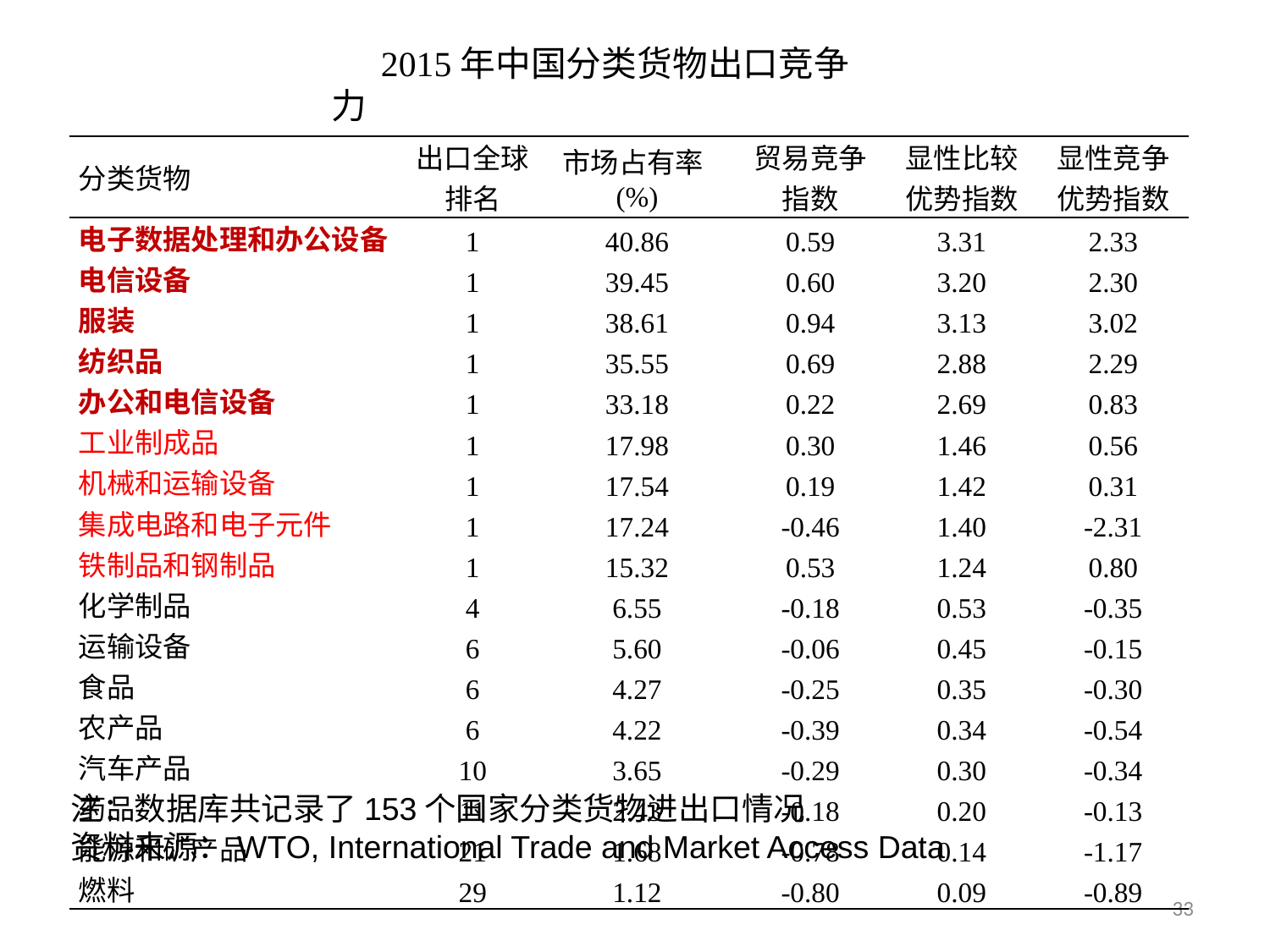

2015年中国分类货物出口竞争力
| 分类货物 | 出口全球排名 | 市场占有率(%) | 贸易竞争 指数 | 显性比较 优势指数 | 显性竞争 优势指数 |
| --- | --- | --- | --- | --- | --- |
| 电子数据处理和办公设备 | 1 | 40.86 | 0.59 | 3.31 | 2.33 |
| 电信设备 | 1 | 39.45 | 0.60 | 3.20 | 2.30 |
| 服装 | 1 | 38.61 | 0.94 | 3.13 | 3.02 |
| 纺织品 | 1 | 35.55 | 0.69 | 2.88 | 2.29 |
| 办公和电信设备 | 1 | 33.18 | 0.22 | 2.69 | 0.83 |
| 工业制成品 | 1 | 17.98 | 0.30 | 1.46 | 0.56 |
| 机械和运输设备 | 1 | 17.54 | 0.19 | 1.42 | 0.31 |
| 集成电路和电子元件 | 1 | 17.24 | -0.46 | 1.40 | -2.31 |
| 铁制品和钢制品 | 1 | 15.32 | 0.53 | 1.24 | 0.80 |
| 化学制品 | 4 | 6.55 | -0.18 | 0.53 | -0.35 |
| 运输设备 | 6 | 5.60 | -0.06 | 0.45 | -0.15 |
| 食品 | 6 | 4.27 | -0.25 | 0.35 | -0.30 |
| 农产品 | 6 | 4.22 | -0.39 | 0.34 | -0.54 |
| 汽车产品 | 10 | 3.65 | -0.29 | 0.30 | -0.34 |
| 药品 | 11 | 2.43 | -0.18 | 0.20 | -0.13 |
| 能源和矿产品 | 21 | 1.68 | -0.78 | 0.14 | -1.17 |
| 燃料 | 29 | 1.12 | -0.80 | 0.09 | -0.89 |
注：数据库共记录了153个国家分类货物进出口情况
资料来源：WTO, International Trade and Market Access Data
33